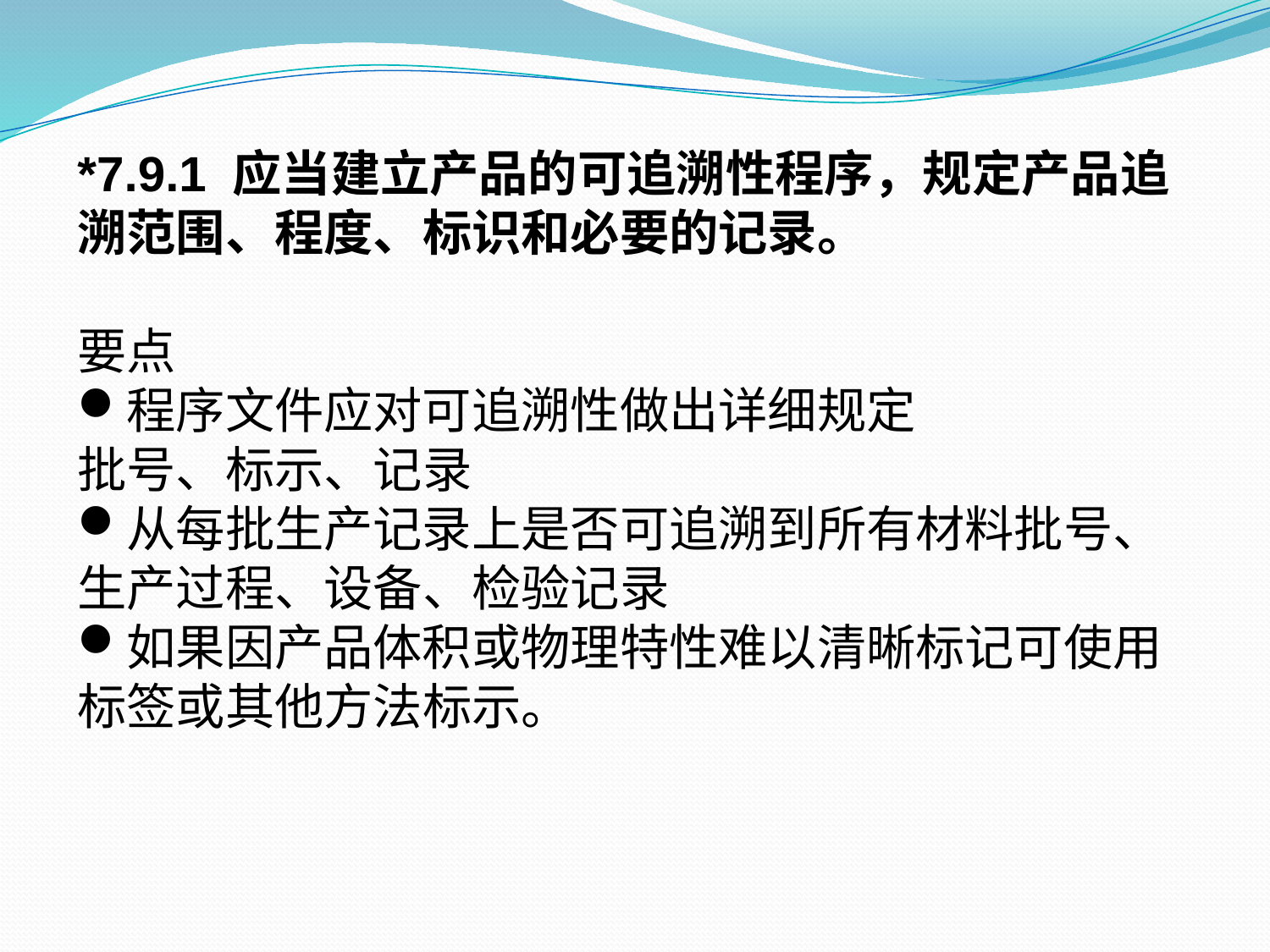

*7.9.1 应当建立产品的可追溯性程序，规定产品追溯范围、程度、标识和必要的记录。

要点
程序文件应对可追溯性做出详细规定
批号、标示、记录
从每批生产记录上是否可追溯到所有材料批号、生产过程、设备、检验记录
如果因产品体积或物理特性难以清晰标记可使用标签或其他方法标示。